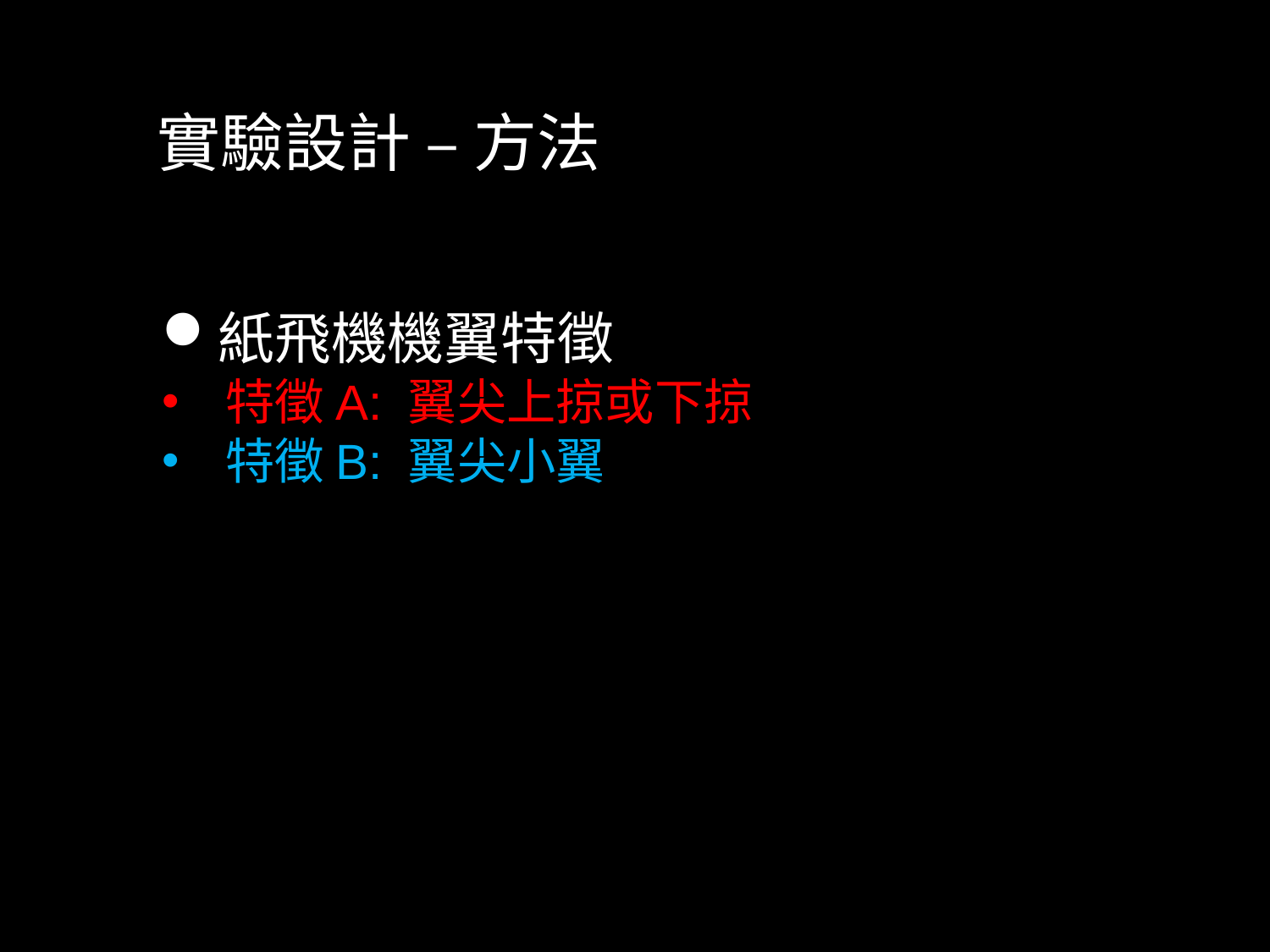

實驗設計 – 方法
紙飛機機翼特徵
特徵A: 翼尖上掠或下掠
特徵B: 翼尖小翼